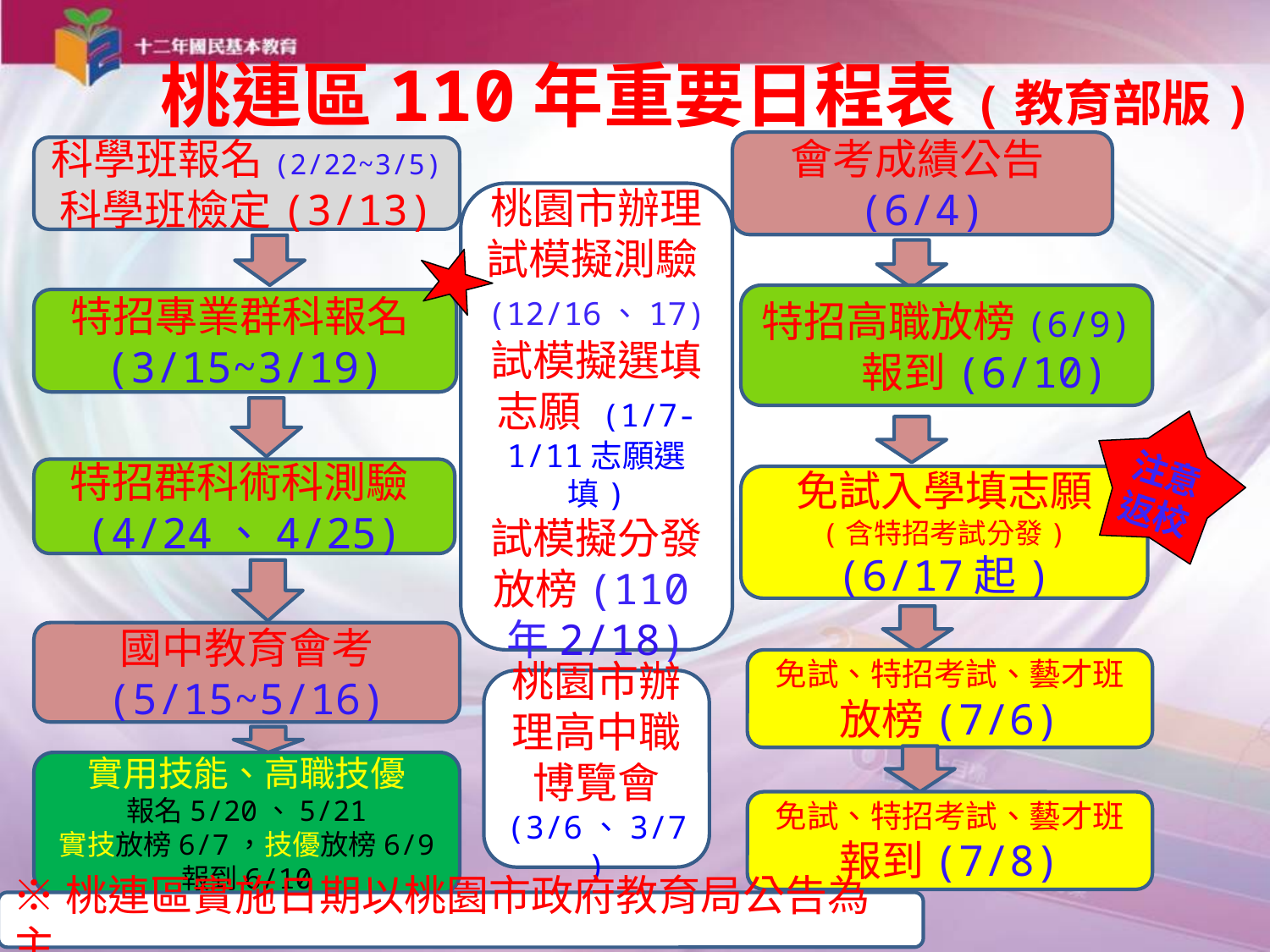

桃連區110年重要日程表(教育部版)

會考成績公告(6/4)
科學班報名(2/22~3/5)
科學班檢定(3/13)

桃園市辦理試模擬測驗(12/16、17) 試模擬選填志願 (1/7-1/11志願選填)
試模擬分發放榜(110年2/18)

特招高職放榜(6/9)
       報到(6/10)
特招專業群科報名(3/15~3/19)

注意返校

特招群科術科測驗(4/24、4/25)
免試入學填志願
(含特招考試分發)
(6/17起)

國中教育會考
(5/15~5/16)
免試、特招考試、藝才班
放榜(7/6)
桃園市辦理高中職
博覽會
(3/6、3/7)

實用技能、高職技優
報名5/20、5/21
實技放榜6/7，技優放榜6/9
報到6/10
免試、特招考試、藝才班
報到(7/8)
※桃連區實施日期以桃園市政府教育局公告為主